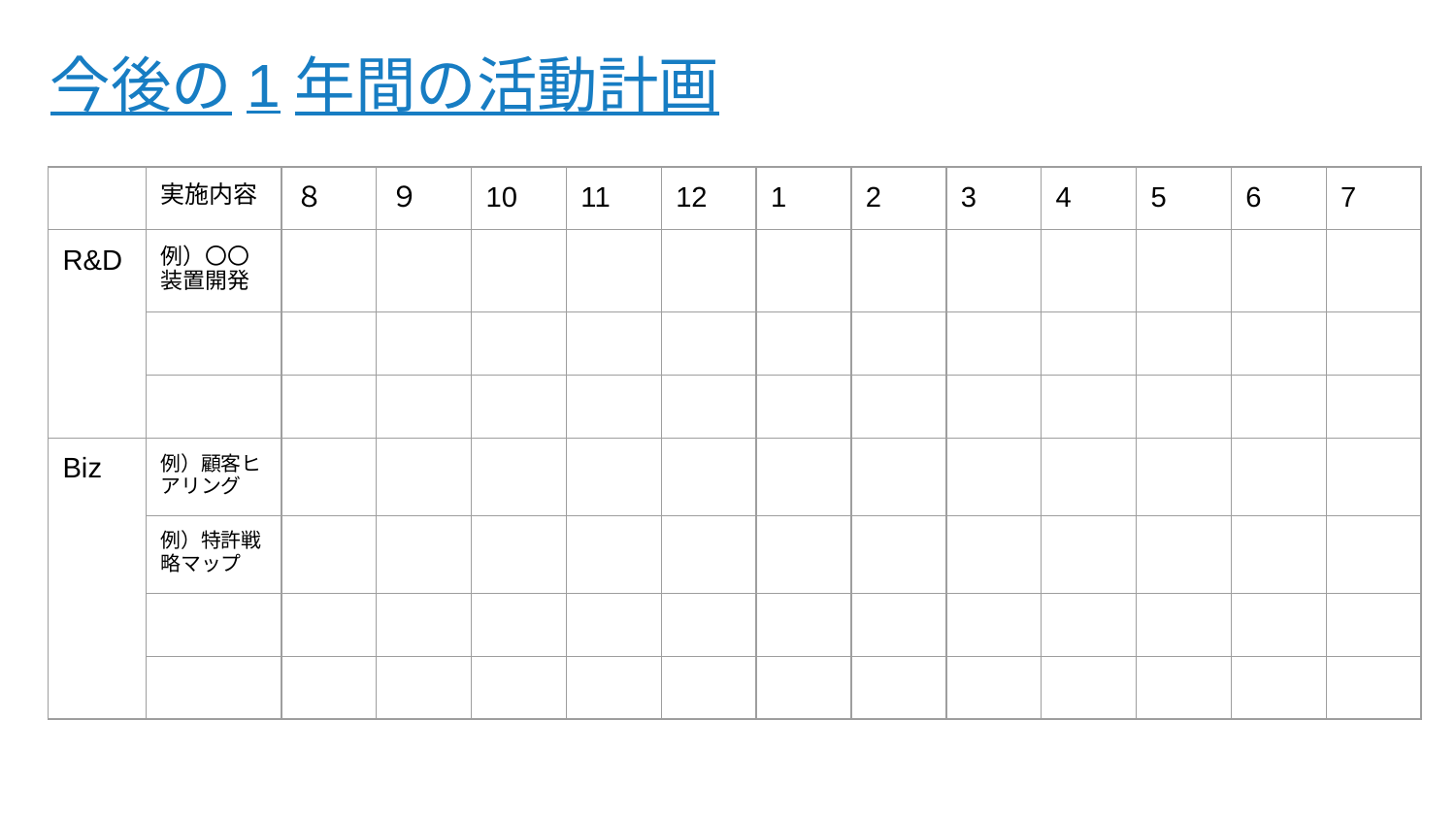

# 今後の1年間の活動計画
|  | 実施内容 | ８ | ９ | 10 | 11 | 12 | 1 | 2 | 3 | 4 | 5 | 6 | 7 |
| --- | --- | --- | --- | --- | --- | --- | --- | --- | --- | --- | --- | --- | --- |
| R&D | 例）〇〇装置開発 |  |  |  |  |  |  |  |  |  |  |  |  |
|  |  |  |  |  |  |  |  |  |  |  |  |  |  |
|  |  |  |  |  |  |  |  |  |  |  |  |  |  |
| Biz | 例）顧客ヒアリング |  |  |  |  |  |  |  |  |  |  |  |  |
|  | 例）特許戦略マップ |  |  |  |  |  |  |  |  |  |  |  |  |
|  |  |  |  |  |  |  |  |  |  |  |  |  |  |
|  |  |  |  |  |  |  |  |  |  |  |  |  |  |